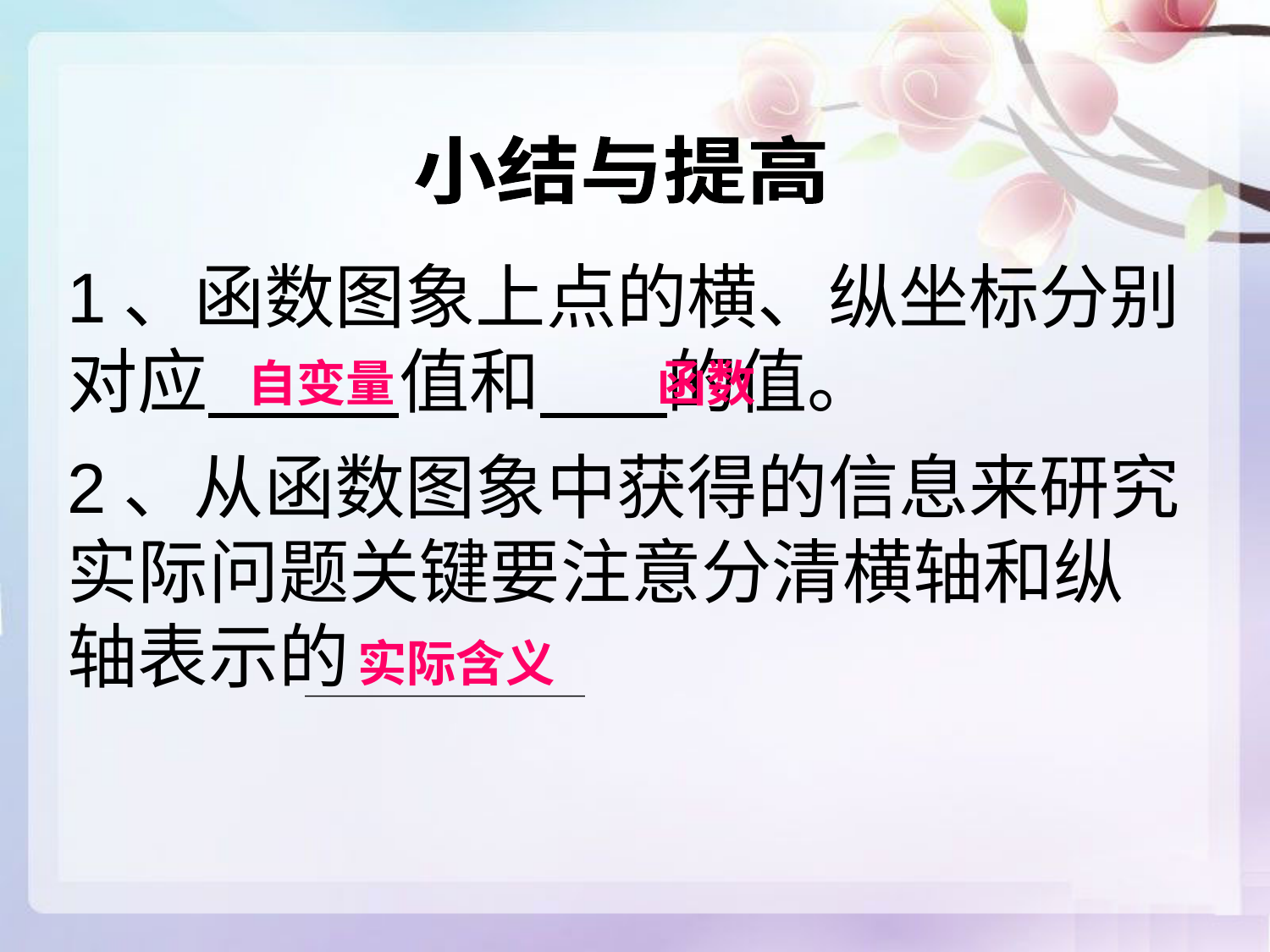

小结与提高
1、函数图象上点的横、纵坐标分别对应            值和        的值。
自变量
函数
2、从函数图象中获得的信息来研究实际问题关键要注意分清横轴和纵轴表示的

实际含义